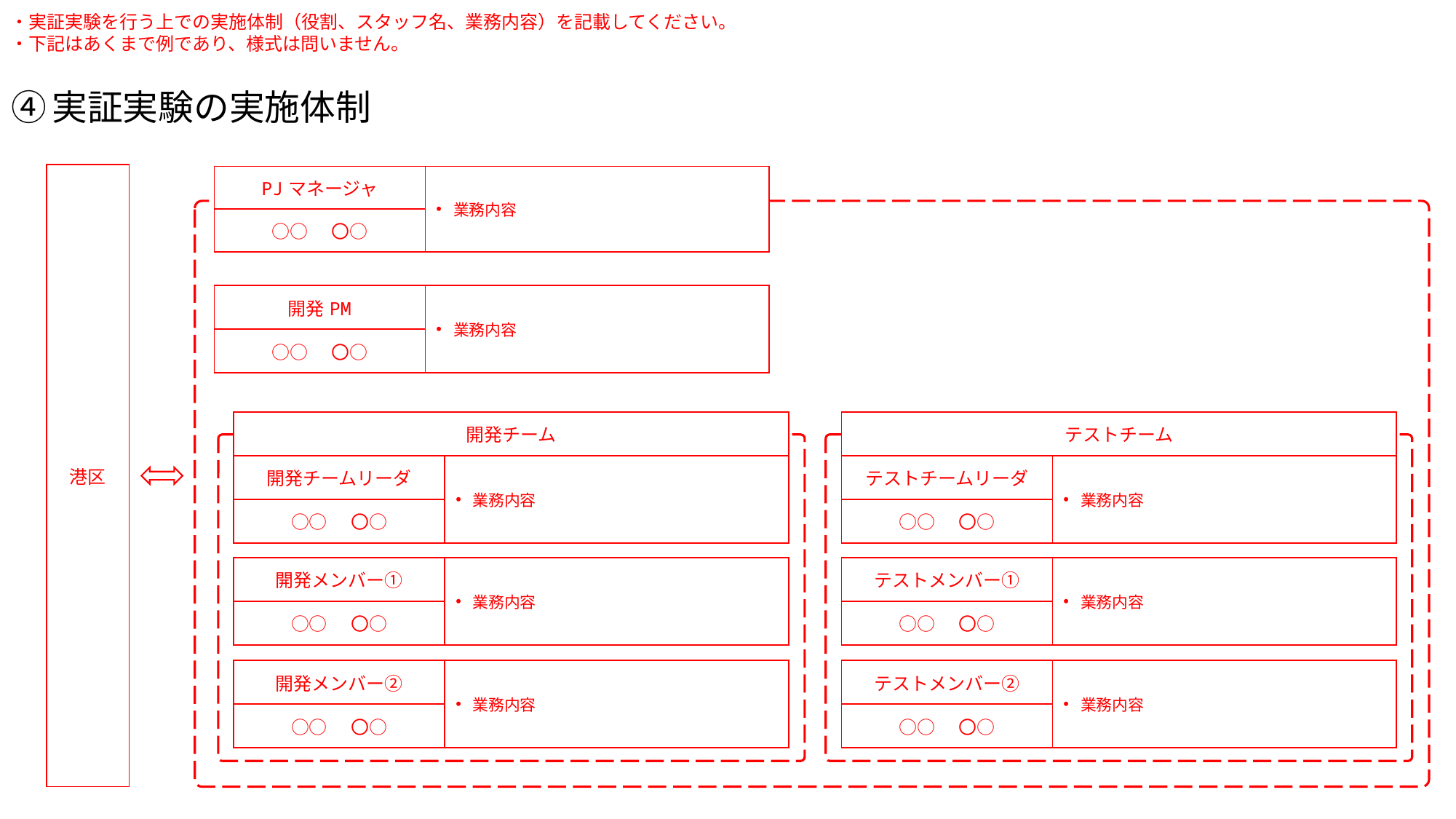

・実証実験を行う上での実施体制（役割、スタッフ名、業務内容）を記載してください。
・下記はあくまで例であり、様式は問いません。
# ④実証実験の実施体制
| 港区 |
| --- |
| PJマネージャ | 業務内容 |
| --- | --- |
| ○○　〇○ |  |

| 開発PM | 業務内容 |
| --- | --- |
| ○○　〇○ |  |
| 開発チーム |  |
| --- | --- |
| 開発チームリーダ | 業務内容 |
| ○○　〇○ |  |
| テストチーム |  |
| --- | --- |
| テストチームリーダ | 業務内容 |
| ○○　〇○ |  |

| 開発メンバー① | 業務内容 |
| --- | --- |
| ○○　〇○ |  |
| テストメンバー① | 業務内容 |
| --- | --- |
| ○○　〇○ |  |
| 開発メンバー② | 業務内容 |
| --- | --- |
| ○○　〇○ |  |
| テストメンバー② | 業務内容 |
| --- | --- |
| ○○　〇○ |  |